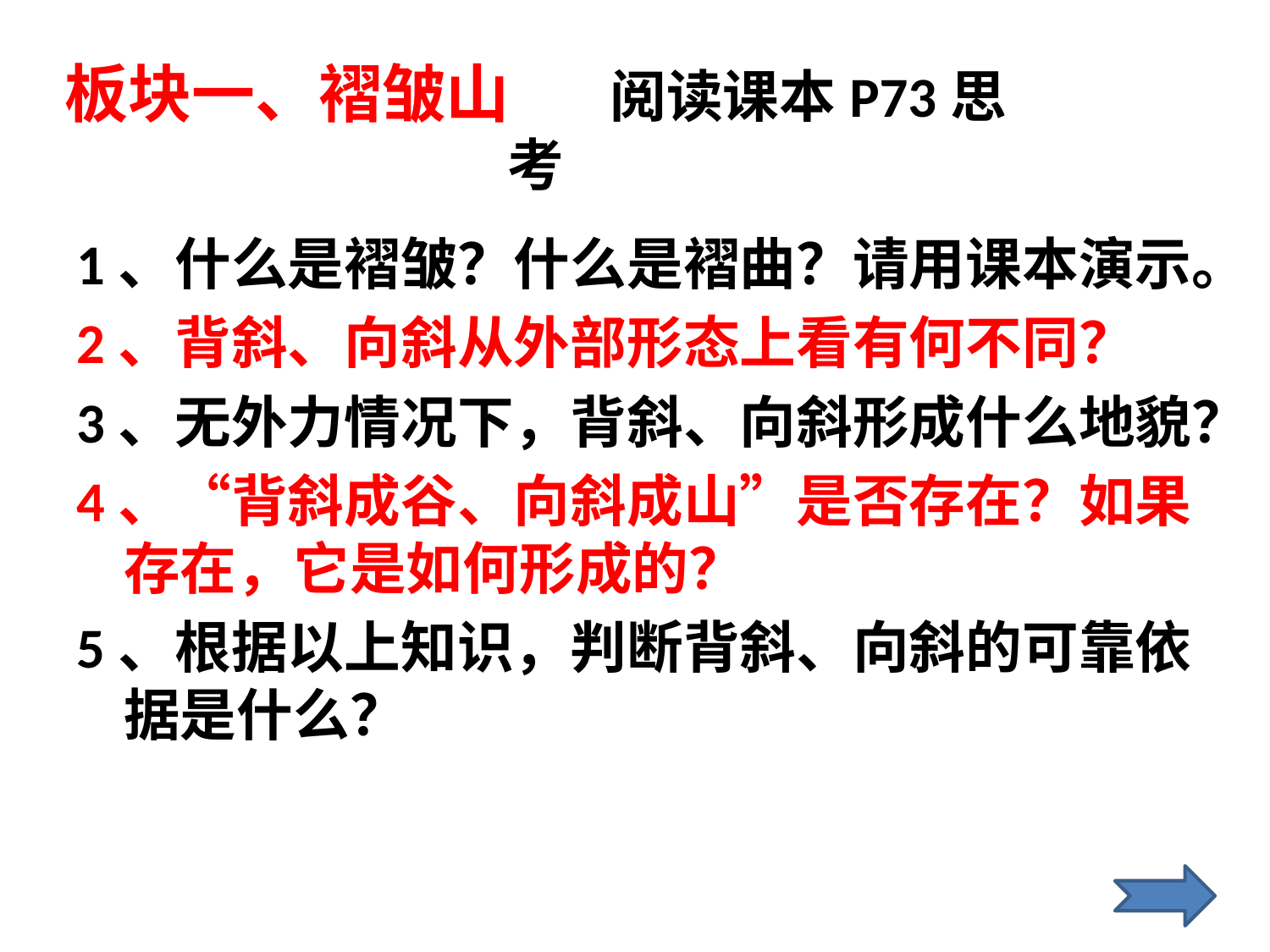

# 板块一、褶皱山       阅读课本P73思考
1、什么是褶皱？什么是褶曲？请用课本演示。
2、背斜、向斜从外部形态上看有何不同？
3、无外力情况下，背斜、向斜形成什么地貌？
4、“背斜成谷、向斜成山”是否存在？如果存在，它是如何形成的？
5、根据以上知识，判断背斜、向斜的可靠依据是什么？